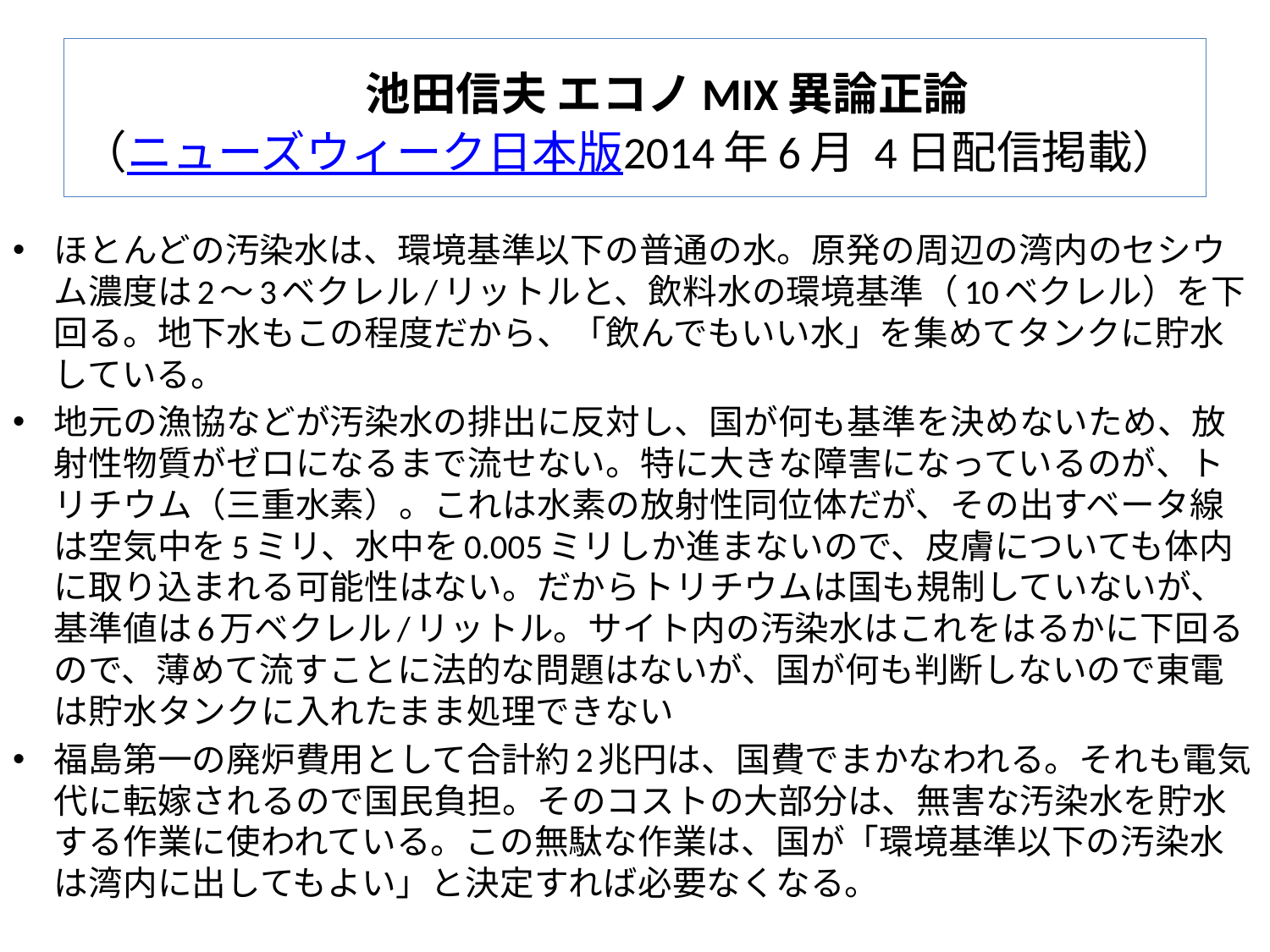

# 池田信夫 エコノMIX異論正論 （ニューズウィーク日本版2014年6月 4日配信掲載）
ほとんどの汚染水は、環境基準以下の普通の水。原発の周辺の湾内のセシウム濃度は2～3ベクレル/リットルと、飲料水の環境基準（10ベクレル）を下回る。地下水もこの程度だから、「飲んでもいい水」を集めてタンクに貯水している。
地元の漁協などが汚染水の排出に反対し、国が何も基準を決めないため、放射性物質がゼロになるまで流せない。特に大きな障害になっているのが、トリチウム（三重水素）。これは水素の放射性同位体だが、その出すベータ線は空気中を5ミリ、水中を0.005ミリしか進まないので、皮膚についても体内に取り込まれる可能性はない。だからトリチウムは国も規制していないが、基準値は6万ベクレル/リットル。サイト内の汚染水はこれをはるかに下回るので、薄めて流すことに法的な問題はないが、国が何も判断しないので東電は貯水タンクに入れたまま処理できない
福島第一の廃炉費用として合計約2兆円は、国費でまかなわれる。それも電気代に転嫁されるので国民負担。そのコストの大部分は、無害な汚染水を貯水する作業に使われている。この無駄な作業は、国が「環境基準以下の汚染水は湾内に出してもよい」と決定すれば必要なくなる。